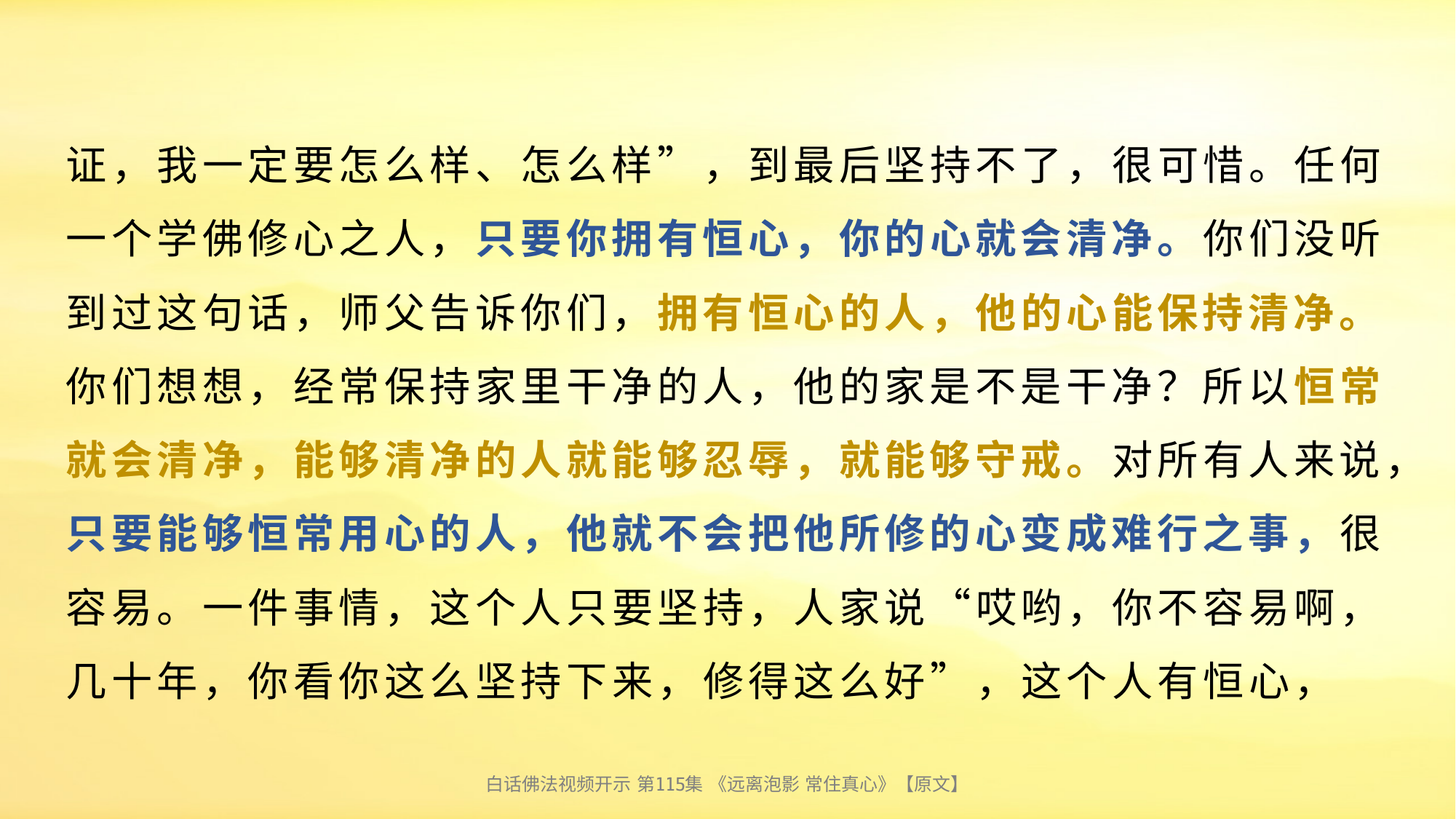

# 证，我一定要怎么样、怎么样”，到最后坚持不了，很可惜。任何一个学佛修心之人，只要你拥有恒心，你的心就会清净。你们没听到过这句话，师父告诉你们，拥有恒心的人，他的心能保持清净。你们想想，经常保持家里干净的人，他的家是不是干净？所以恒常就会清净，能够清净的人就能够忍辱，就能够守戒。对所有人来说，只要能够恒常用心的人，他就不会把他所修的心变成难行之事，很容易。一件事情，这个人只要坚持，人家说“哎哟，你不容易啊，几十年，你看你这么坚持下来，修得这么好”，这个人有恒心，
白话佛法视频开示 第115集 《远离泡影 常住真心》【原文】